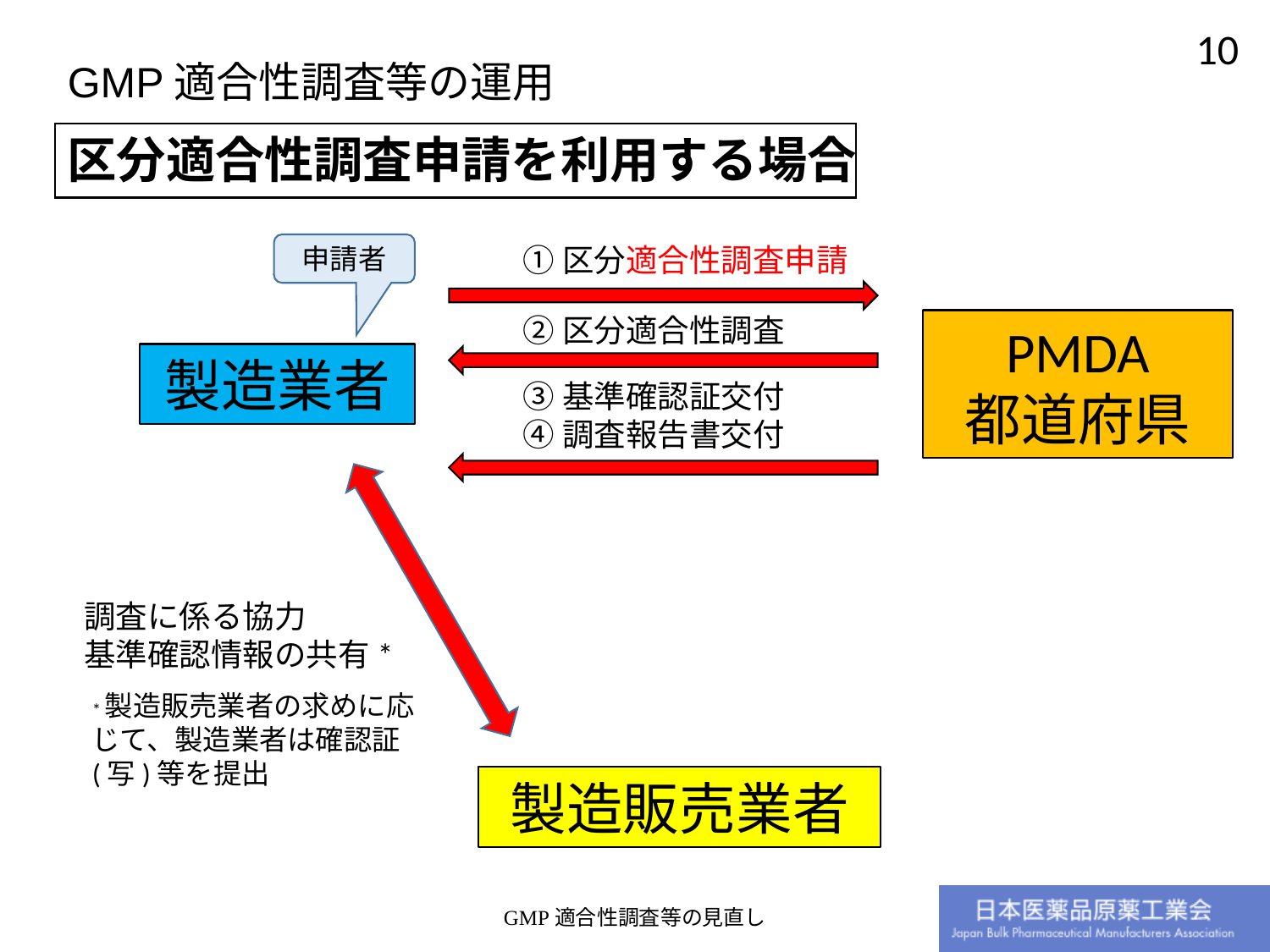

GMP適合性調査等の運用
区分適合性調査申請を利用する場合

申請者
①区分適合性調査申請

②区分適合性調査
PMDA
都道府県
製造業者

③基準確認証交付
④調査報告書交付

調査に係る協力
基準確認情報の共有*
*製造販売業者の求めに応じて、製造業者は確認証(写)等を提出
製造販売業者
GMP適合性調査等の見直し